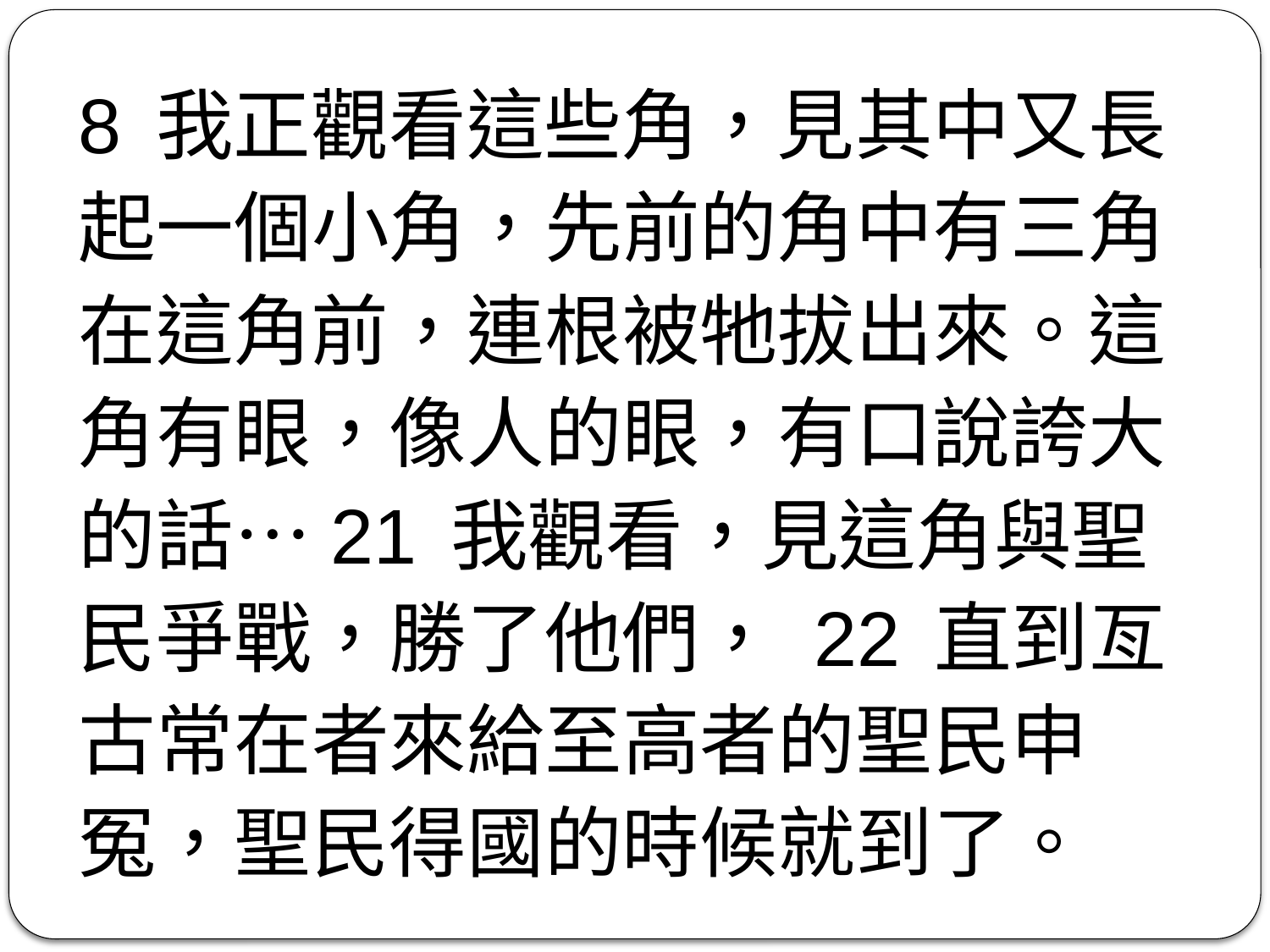

8 我正觀看這些角，見其中又長起一個小角，先前的角中有三角在這角前，連根被牠拔出來。這角有眼，像人的眼，有口說誇大的話…21 我觀看，見這角與聖民爭戰，勝了他們， 22 直到亙古常在者來給至高者的聖民申冤，聖民得國的時候就到了。